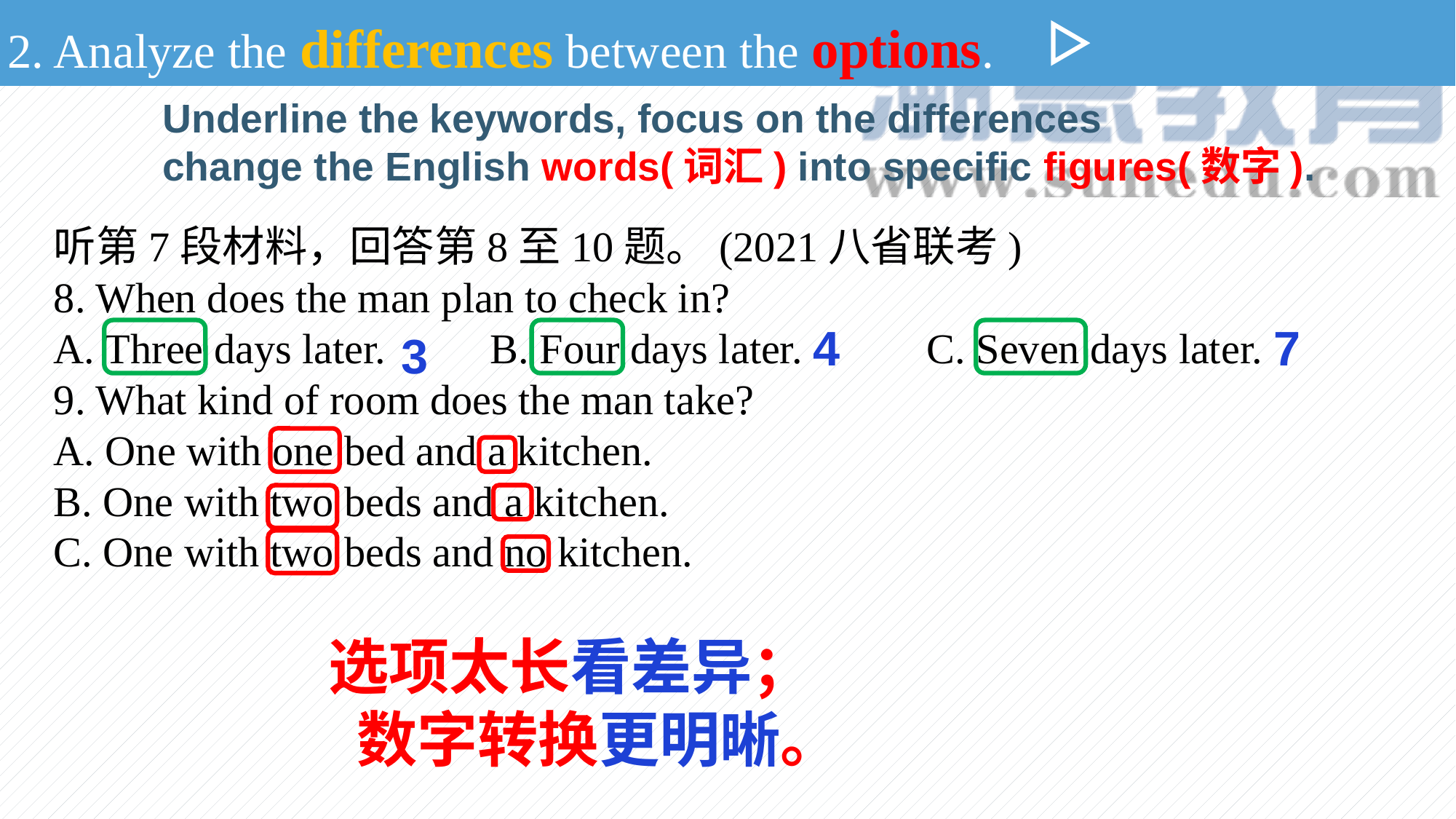

2. Analyze the differences between the options.

Underline the keywords, focus on the differences
change the English words(词汇) into specific figures(数字).

听第7段材料，回答第8至10题。(2021八省联考)
8. When does the man plan to check in?
A. Three days later.	B. Four days later.		C. Seven days later.
9. What kind of room does the man take?
A. One with one bed and a kitchen.
B. One with two beds and a kitchen.
C. One with two beds and no kitchen.
4
7

3

选项太长看差异；
 数字转换更明晰。